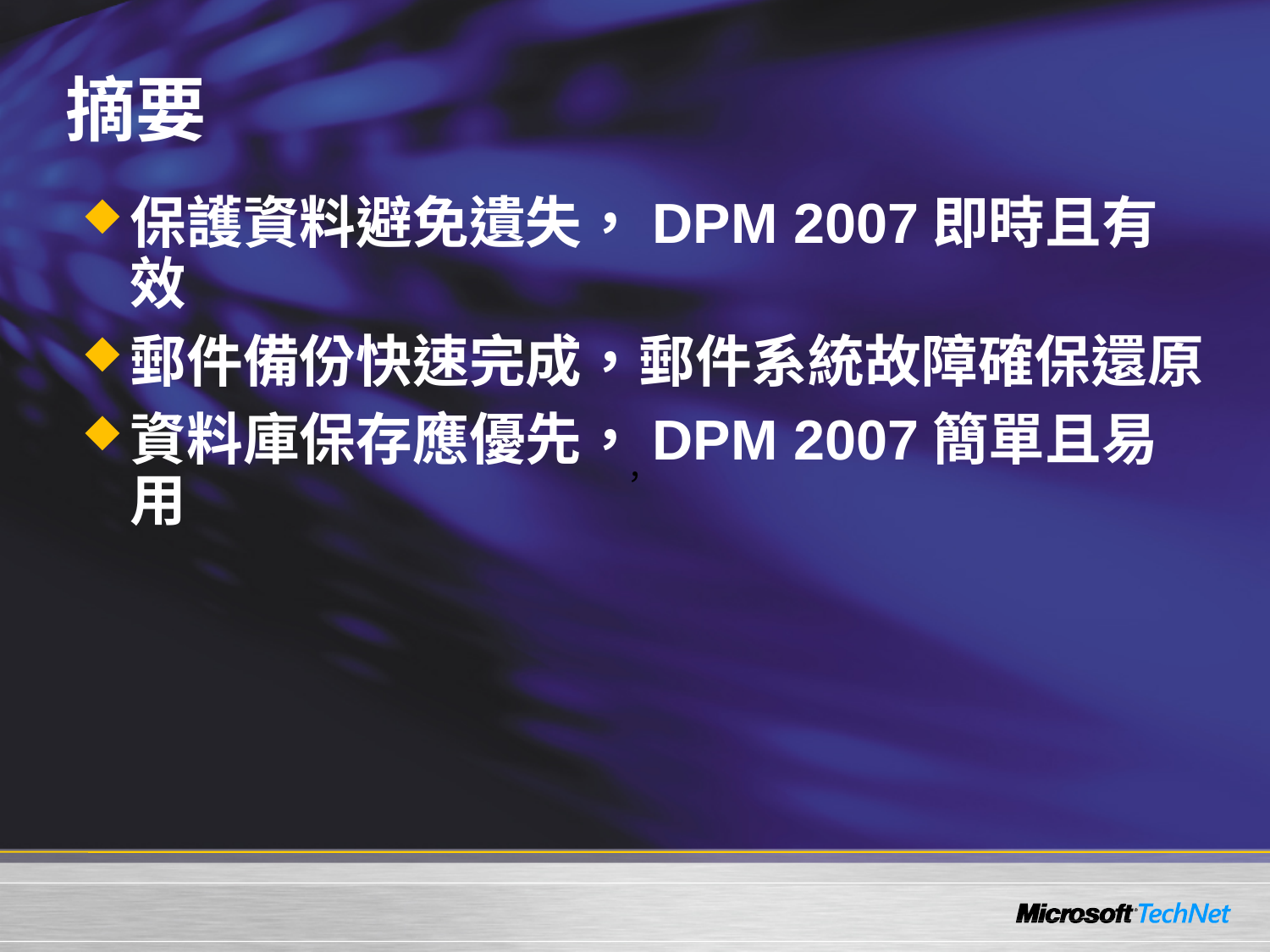

# 摘要
保護資料避免遺失，DPM 2007即時且有效
郵件備份快速完成，郵件系統故障確保還原
資料庫保存應優先，DPM 2007簡單且易用